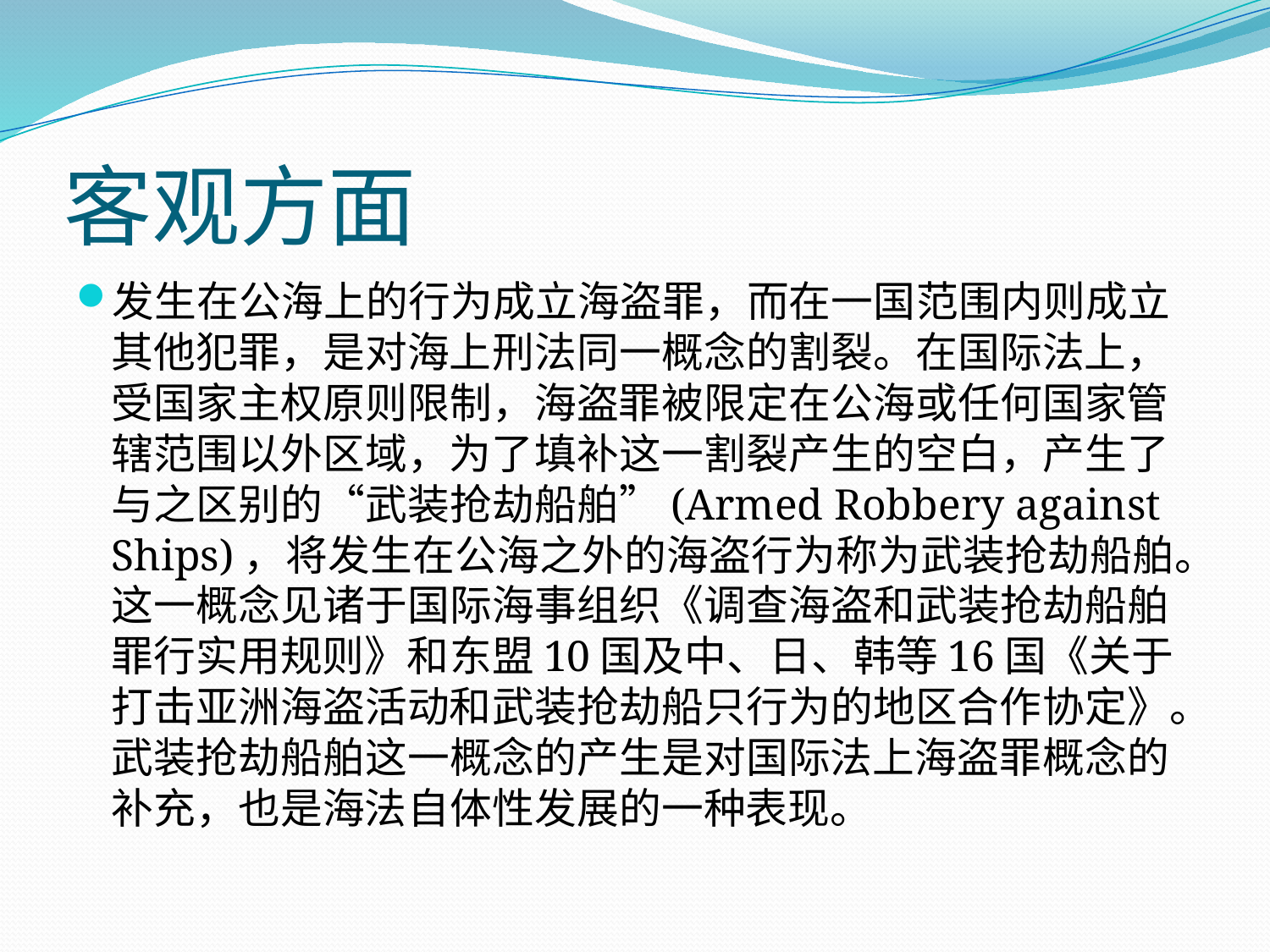

# 客观方面
发生在公海上的行为成立海盗罪，而在一国范围内则成立其他犯罪，是对海上刑法同一概念的割裂。在国际法上，受国家主权原则限制，海盗罪被限定在公海或任何国家管辖范围以外区域，为了填补这一割裂产生的空白，产生了与之区别的“武装抢劫船舶”(Armed Robbery against Ships)，将发生在公海之外的海盗行为称为武装抢劫船舶。这一概念见诸于国际海事组织《调查海盗和武装抢劫船舶罪行实用规则》和东盟10国及中、日、韩等16国《关于打击亚洲海盗活动和武装抢劫船只行为的地区合作协定》。武装抢劫船舶这一概念的产生是对国际法上海盗罪概念的补充，也是海法自体性发展的一种表现。